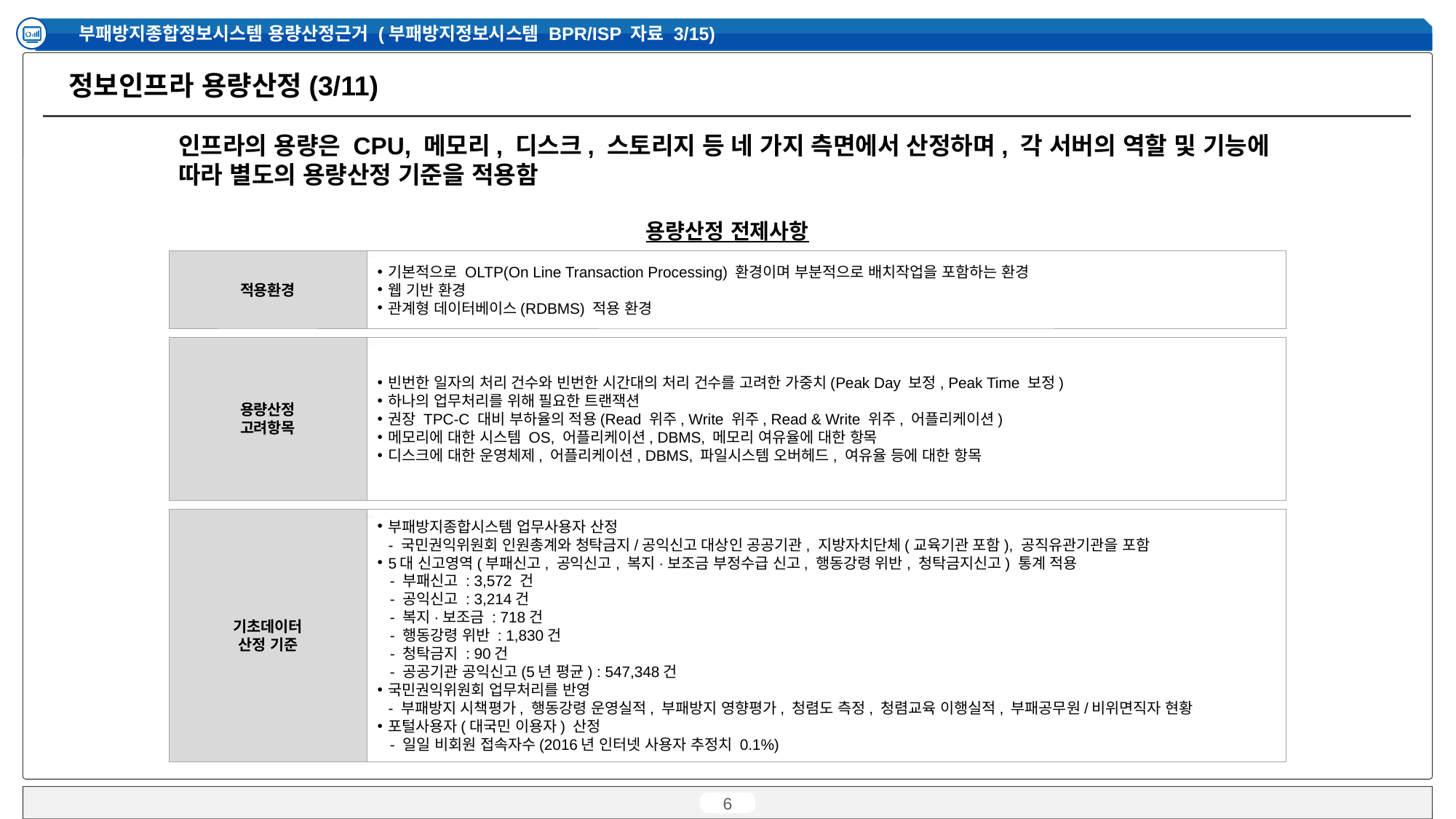

부패방지종합정보시스템 용량산정근거 (부패방지정보시스템 BPR/ISP 자료 3/15)
정보인프라 용량산정(3/11)
인프라의 용량은 CPU, 메모리, 디스크, 스토리지 등 네 가지 측면에서 산정하며, 각 서버의 역할 및 기능에 따라 별도의 용량산정 기준을 적용함
용량산정 전제사항
적용환경
기본적으로 OLTP(On Line Transaction Processing) 환경이며 부분적으로 배치작업을 포함하는 환경
웹 기반 환경
관계형 데이터베이스(RDBMS) 적용 환경
빈번한 일자의 처리 건수와 빈번한 시간대의 처리 건수를 고려한 가중치(Peak Day 보정, Peak Time 보정)
하나의 업무처리를 위해 필요한 트랜잭션
권장 TPC-C 대비 부하율의 적용(Read 위주, Write 위주, Read & Write 위주, 어플리케이션)
메모리에 대한 시스템 OS, 어플리케이션, DBMS, 메모리 여유율에 대한 항목
디스크에 대한 운영체제, 어플리케이션, DBMS, 파일시스템 오버헤드, 여유율 등에 대한 항목
부패방지종합시스템 업무사용자 산정
	- 국민권익위원회 인원총계와 청탁금지/공익신고 대상인 공공기관, 지방자치단체(교육기관 포함), 공직유관기관을 포함
5대 신고영역(부패신고, 공익신고, 복지·보조금 부정수급 신고, 행동강령 위반, 청탁금지신고) 통계 적용
   - 부패신고 : 3,572 건
   - 공익신고 : 3,214건
   - 복지·보조금 : 718건
   - 행동강령 위반 : 1,830건
   - 청탁금지 : 90건
   - 공공기관 공익신고(5년 평균) : 547,348건
국민권익위원회 업무처리를 반영
	- 부패방지 시책평가, 행동강령 운영실적, 부패방지 영향평가, 청렴도 측정, 청렴교육 이행실적, 부패공무원/비위면직자 현황
포털사용자(대국민 이용자) 산정
   - 일일 비회원 접속자수(2016년 인터넷 사용자 추정치 0.1%)
용량산정
고려항목
기초데이터
산정 기준